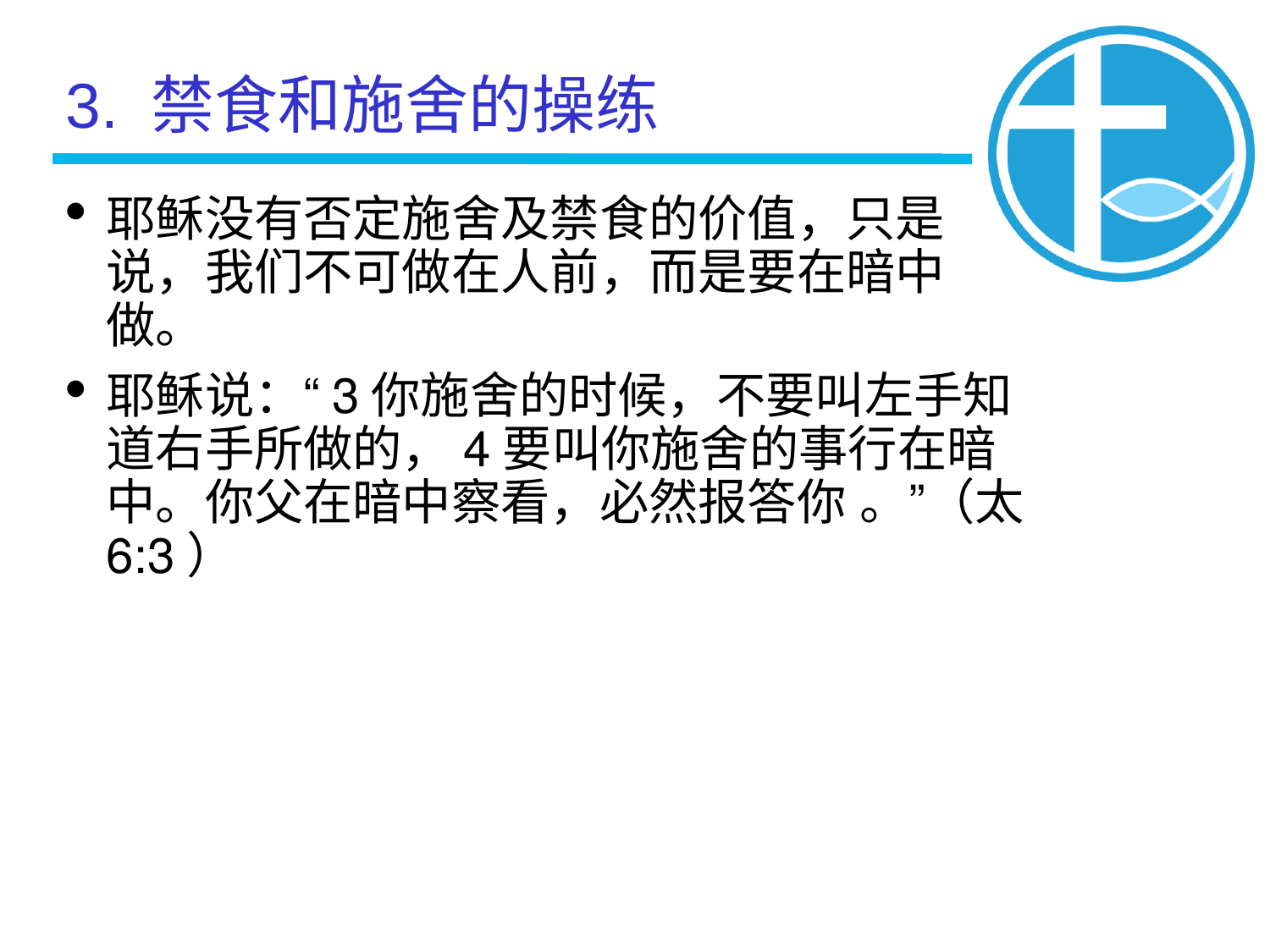

3. 禁食和施舍的操练
耶稣没有否定施舍及禁食的价值，只是说，我们不可做在人前，而是要在暗中做。
耶稣说：“3你施舍的时候，不要叫左手知道右手所做的，4要叫你施舍的事行在暗中。你父在暗中察看，必然报答你 。”（太6:3）